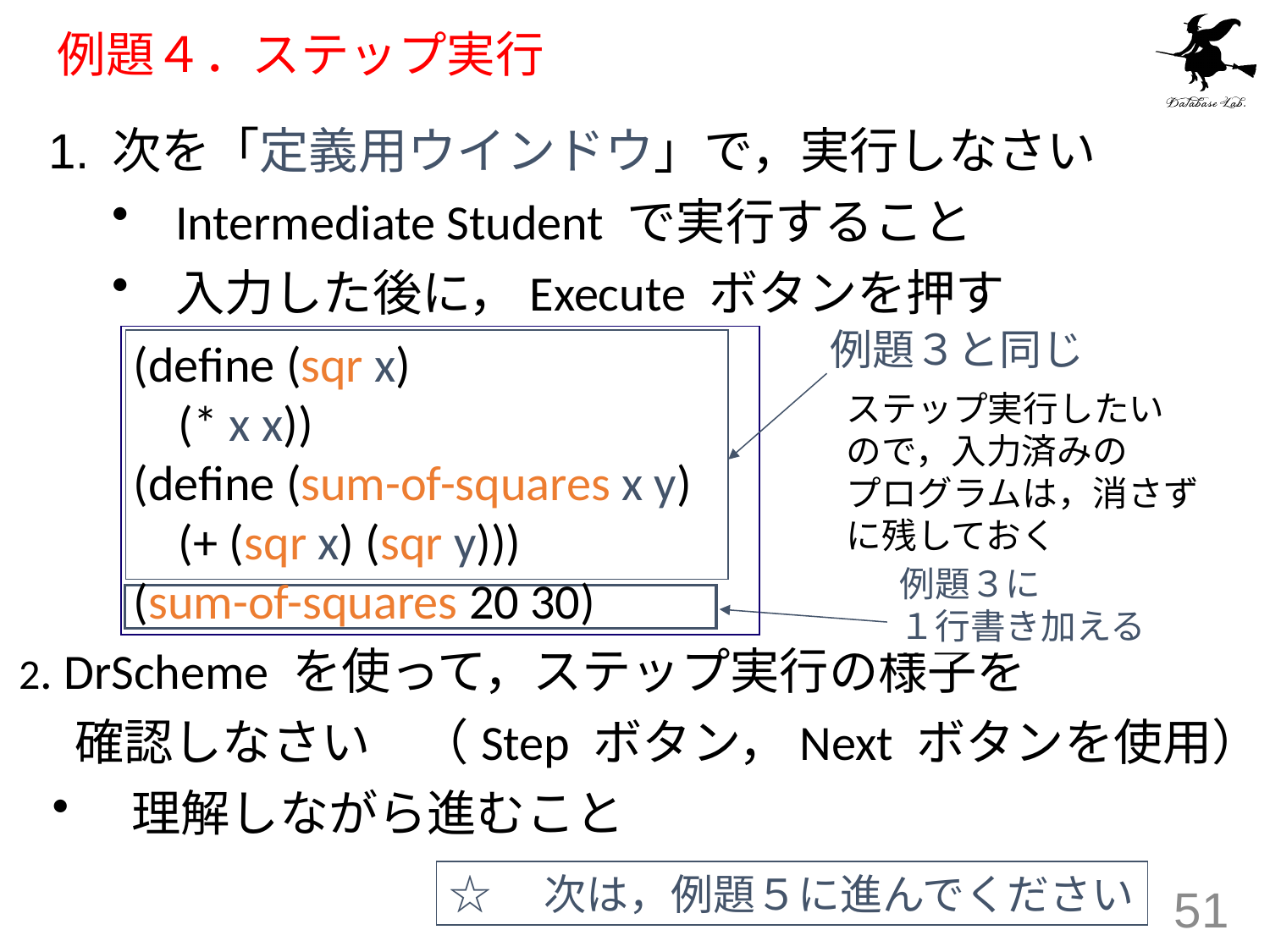

# 例題４．ステップ実行
次を「定義用ウインドウ」で，実行しなさい
Intermediate Student で実行すること
入力した後に，Execute ボタンを押す
例題３と同じ
(define (sqr x)
    (* x x))
(define (sum-of-squares x y)
    (+ (sqr x) (sqr y)))
(sum-of-squares 20 30)

ステップ実行したい
ので，入力済みの
プログラムは，消さず
に残しておく
例題３に
１行書き加える

2. DrScheme を使って，ステップ実行の様子を
    確認しなさい　（Step ボタン，Next ボタンを使用）
　理解しながら進むこと
☆　次は，例題５に進んでください
51